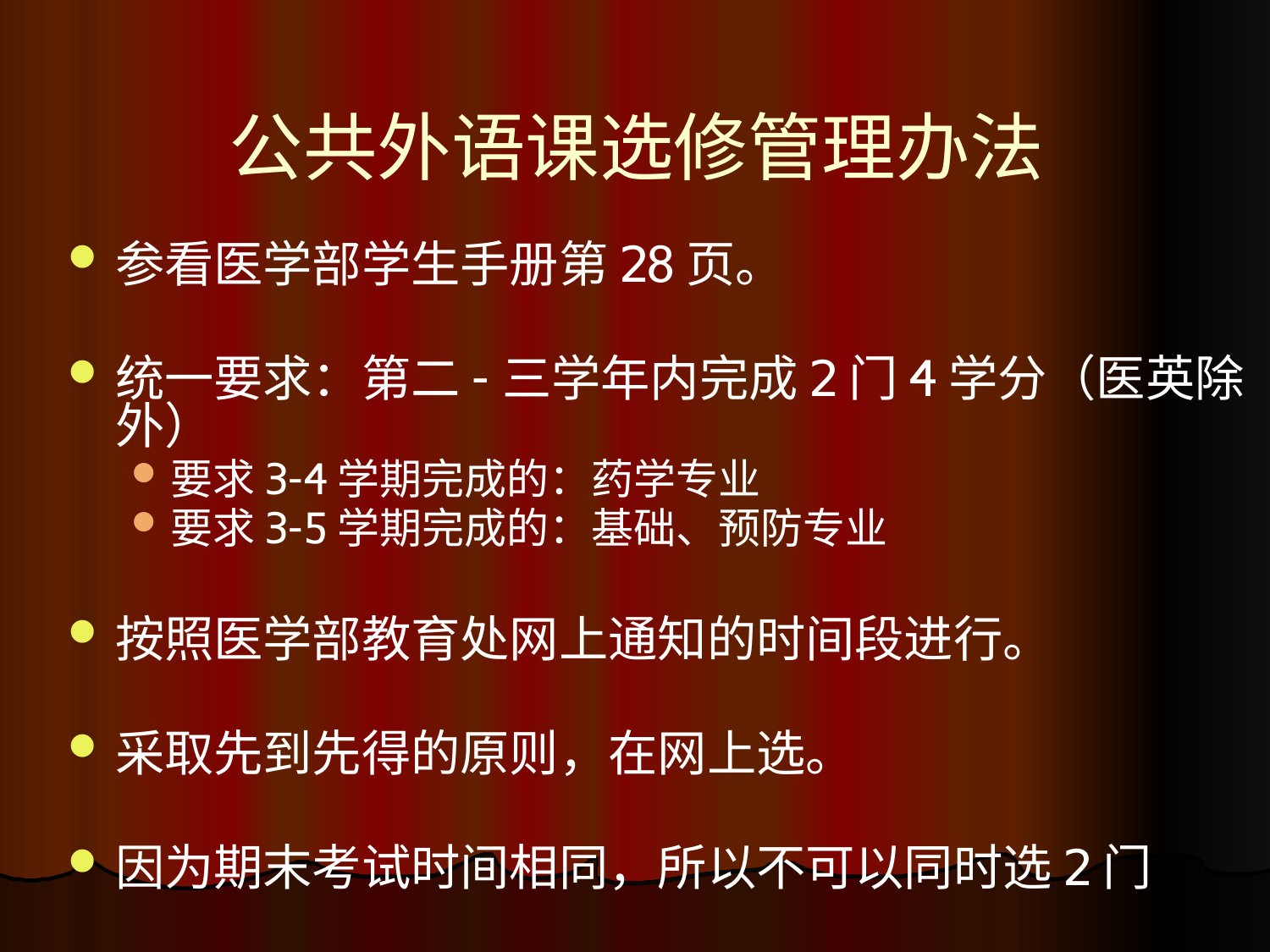

# 公共外语课选修管理办法
参看医学部学生手册第28页。

统一要求：第二-三学年内完成2门4学分（医英除外）
要求3-4学期完成的：药学专业
要求3-5学期完成的：基础、预防专业

按照医学部教育处网上通知的时间段进行。

采取先到先得的原则，在网上选。

因为期末考试时间相同，所以不可以同时选2门